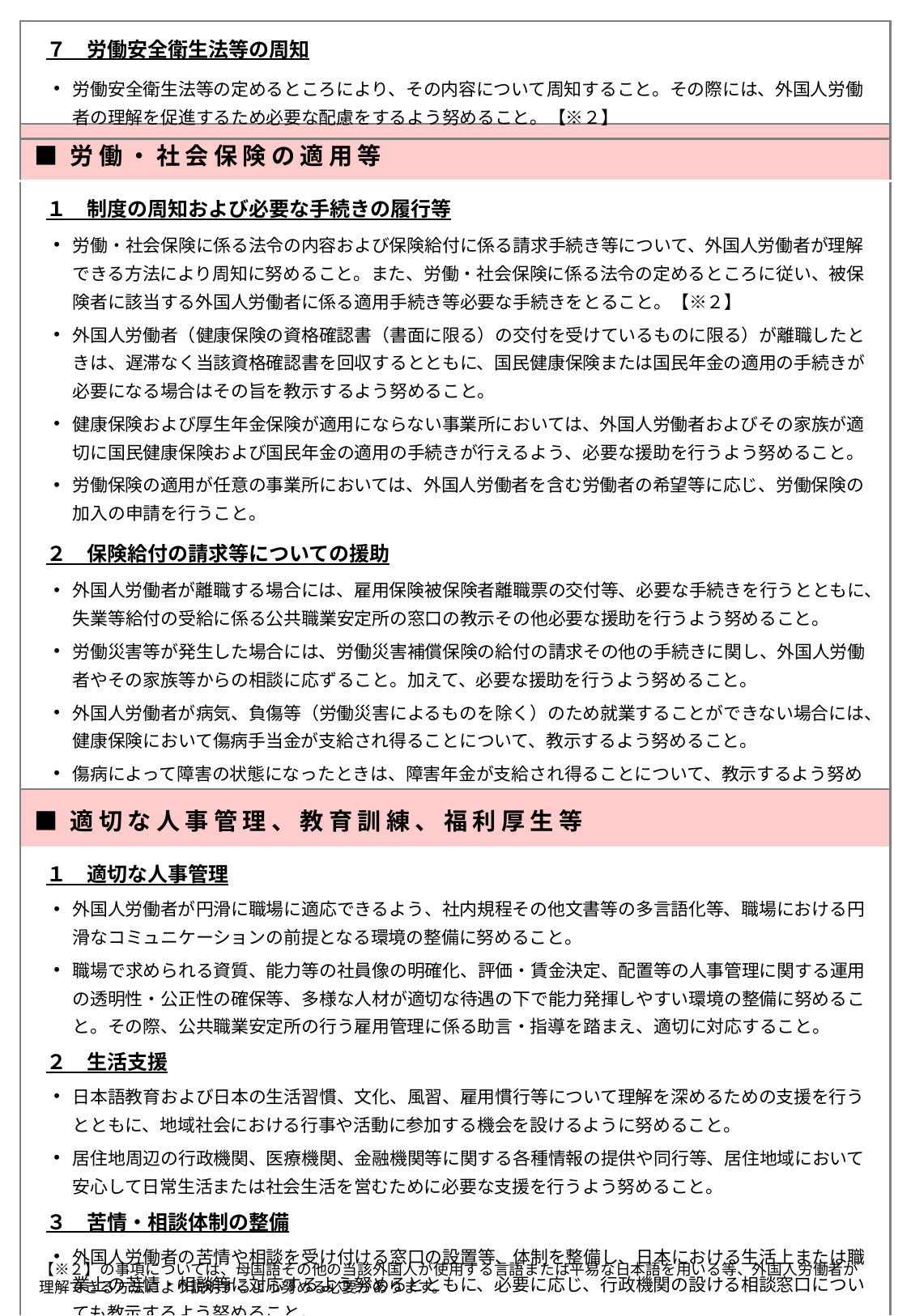

| ７　労働安全衛生法等の周知 労働安全衛生法等の定めるところにより、その内容について周知すること。その際には、外国人労働者の理解を促進するため必要な配慮をするよう努めること。【※２】 |
| --- |
| ■労働・社会保険の適用等 |
| --- |
| １　制度の周知および必要な手続きの履行等 労働・社会保険に係る法令の内容および保険給付に係る請求手続き等について、外国人労働者が理解できる方法により周知に努めること。また、労働・社会保険に係る法令の定めるところに従い、被保険者に該当する外国人労働者に係る適用手続き等必要な手続きをとること。【※２】 外国人労働者（健康保険の資格確認書（書面に限る）の交付を受けているものに限る）が離職したときは、遅滞なく当該資格確認書を回収するとともに、国民健康保険または国民年金の適用の手続きが必要になる場合はその旨を教示するよう努めること。 健康保険および厚生年金保険が適用にならない事業所においては、外国人労働者およびその家族が適切に国民健康保険および国民年金の適用の手続きが行えるよう、必要な援助を行うよう努めること。 労働保険の適用が任意の事業所においては、外国人労働者を含む労働者の希望等に応じ、労働保険の加入の申請を行うこと。 ２　保険給付の請求等についての援助 外国人労働者が離職する場合には、雇用保険被保険者離職票の交付等、必要な手続きを行うとともに、失業等給付の受給に係る公共職業安定所の窓口の教示その他必要な援助を行うよう努めること。 労働災害等が発生した場合には、労働災害補償保険の給付の請求その他の手続きに関し、外国人労働者やその家族等からの相談に応ずること。加えて、必要な援助を行うよう努めること。 外国人労働者が病気、負傷等（労働災害によるものを除く）のため就業することができない場合には、健康保険において傷病手当金が支給され得ることについて、教示するよう努めること。 傷病によって障害の状態になったときは、障害年金が支給され得ることについて、教示するよう努めること。 公的年金の被保険者期間が一定期間以上の外国人労働者が帰国する場合、帰国後に脱退一時金の支給を請求し得る旨帰国前に説明するとともに、年金事務所等の関係機関の窓口を教示するよう努めること。 |
| ■適切な人事管理、教育訓練、福利厚生等 |
| --- |
| １　適切な人事管理 外国人労働者が円滑に職場に適応できるよう、社内規程その他文書等の多言語化等、職場における円滑なコミュニケーションの前提となる環境の整備に努めること。 職場で求められる資質、能力等の社員像の明確化、評価・賃金決定、配置等の人事管理に関する運用の透明性・公正性の確保等、多様な人材が適切な待遇の下で能力発揮しやすい環境の整備に努めること。その際、公共職業安定所の行う雇用管理に係る助言・指導を踏まえ、適切に対応すること。 ２　生活支援 日本語教育および日本の生活習慣、文化、風習、雇用慣行等について理解を深めるための支援を行うとともに、地域社会における行事や活動に参加する機会を設けるように努めること。 居住地周辺の行政機関、医療機関、金融機関等に関する各種情報の提供や同行等、居住地域において安心して日常生活または社会生活を営むために必要な支援を行うよう努めること。 ３　苦情・相談体制の整備 外国人労働者の苦情や相談を受け付ける窓口の設置等、体制を整備し、日本における生活上または職業上の苦情・相談等に対応するよう努めるとともに、必要に応じ、行政機関の設ける相談窓口についても教示するよう努めること。 |
【※２】の事項については、母国語その他の当該外国人が使用する言語または平易な日本語を用いる等、外国人労働者が理解できる方法により説明するよう努める必要があります。
13